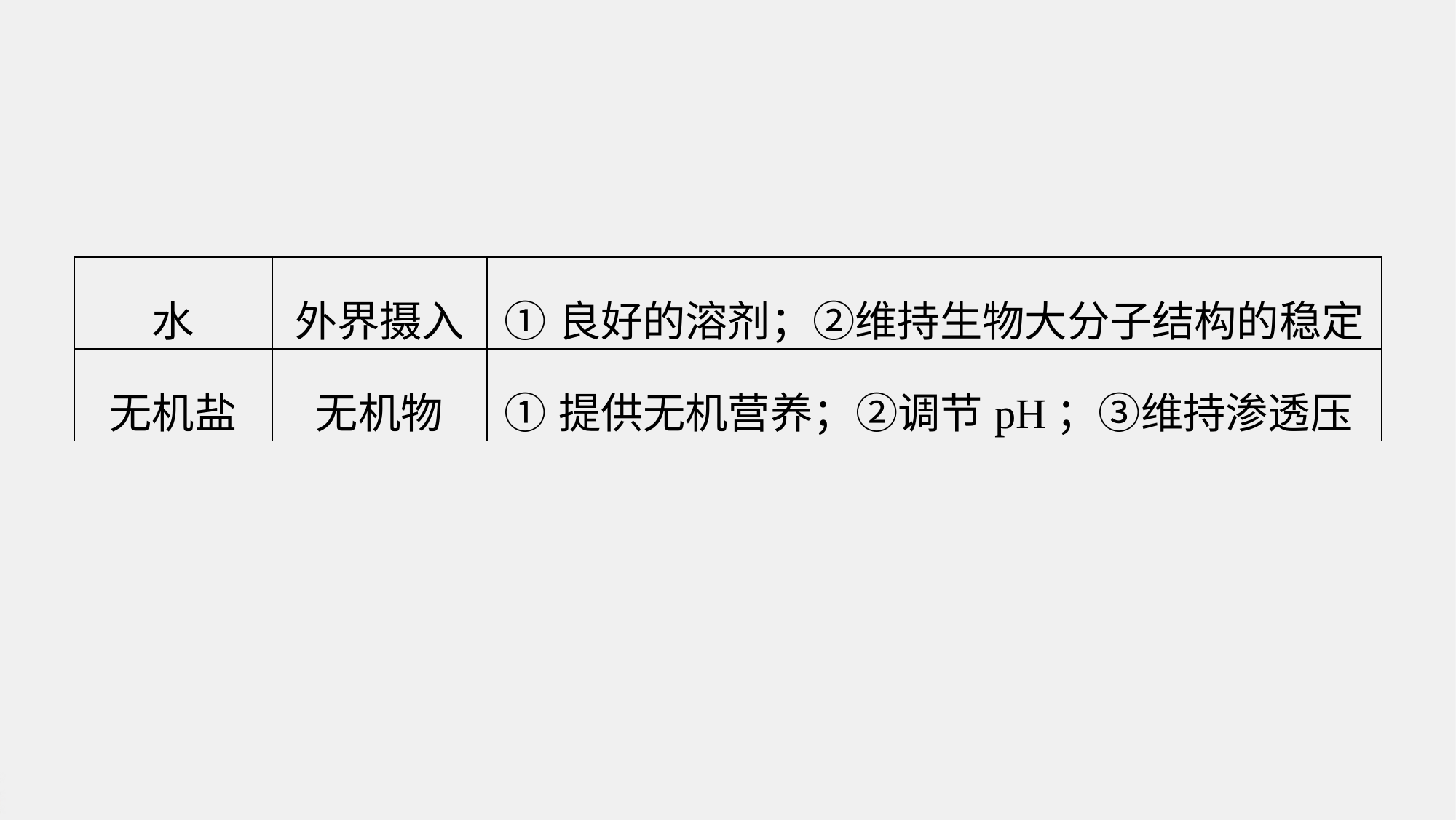

| 水 | 外界摄入 | ①良好的溶剂；②维持生物大分子结构的稳定 |
| --- | --- | --- |
| 无机盐 | 无机物 | ①提供无机营养；②调节pH；③维持渗透压 |